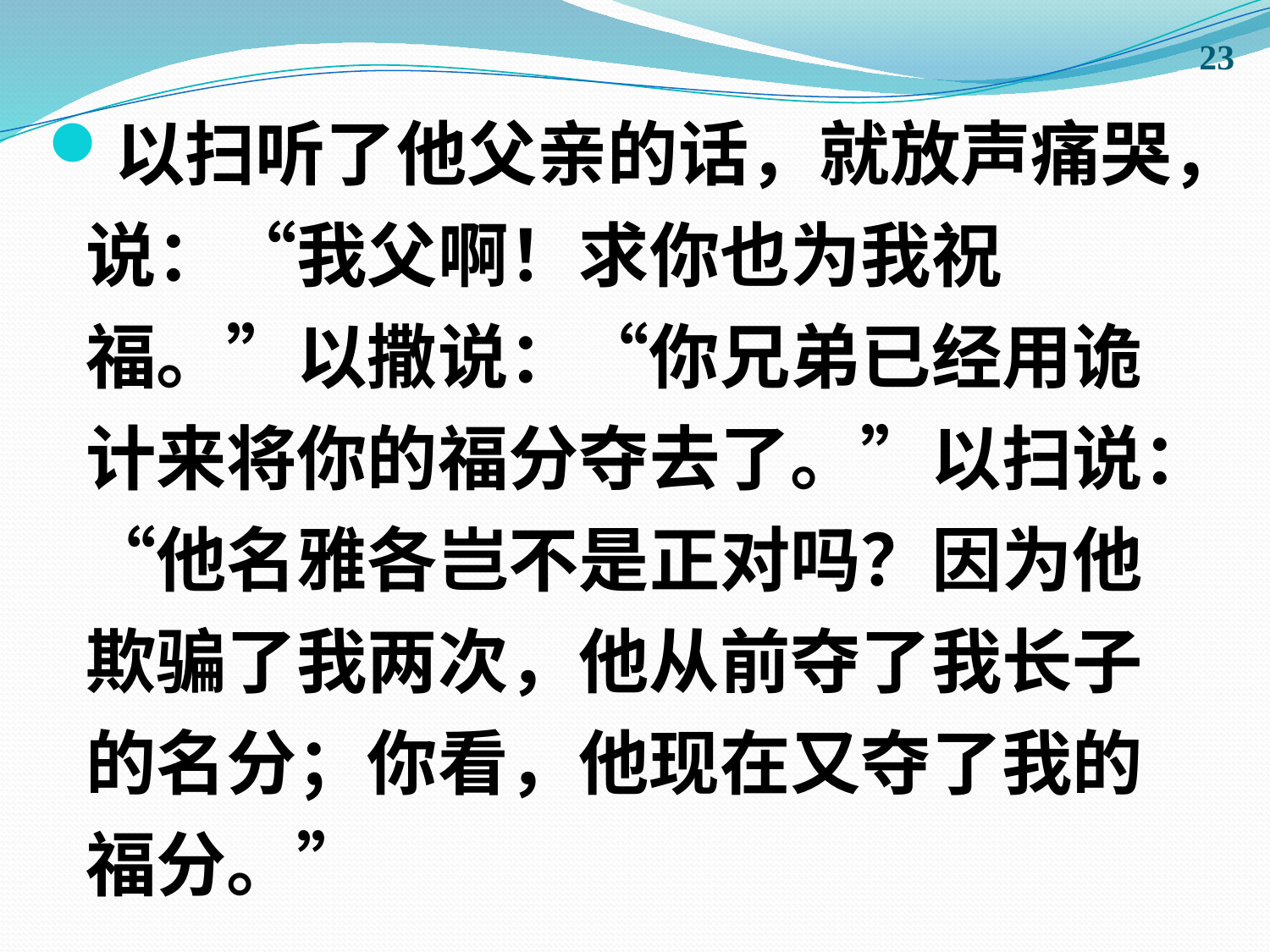

23
以扫听了他父亲的话，就放声痛哭，说：“我父啊！求你也为我祝福。”以撒说：“你兄弟已经用诡计来将你的福分夺去了。”以扫说：“他名雅各岂不是正对吗？因为他欺骗了我两次，他从前夺了我长子的名分；你看，他现在又夺了我的福分。”